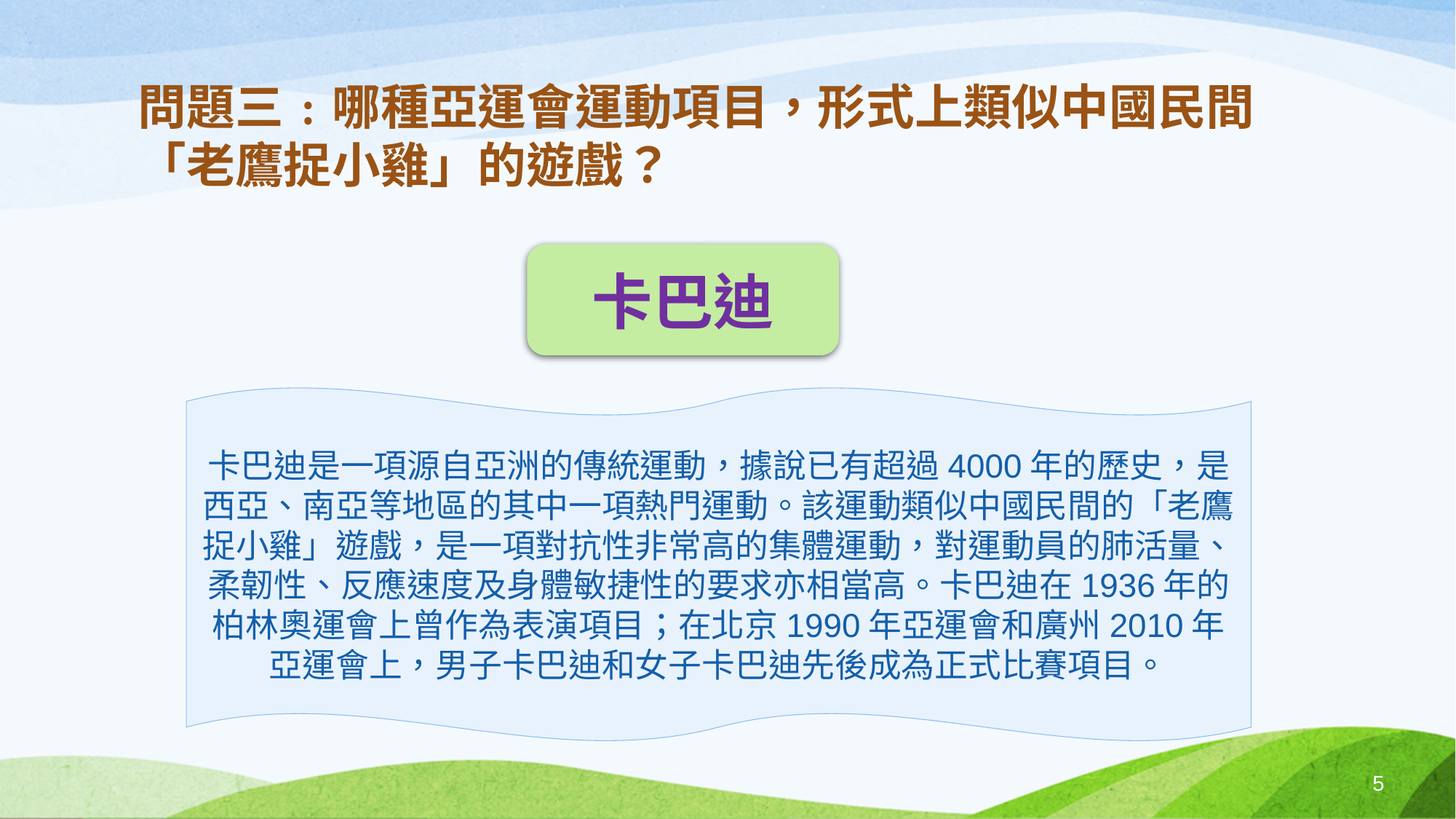

問題三﹕哪種亞運會運動項目，形式上類似中國民間「老鷹捉小雞」的遊戲？
卡巴迪
卡巴迪是一項源自亞洲的傳統運動，據說已有超過4000年的歷史，是西亞、南亞等地區的其中一項熱門運動。該運動類似中國民間的「老鷹捉小雞」遊戲，是一項對抗性非常高的集體運動，對運動員的肺活量、柔韌性、反應速度及身體敏捷性的要求亦相當高。卡巴迪在1936年的柏林奧運會上曾作為表演項目；在北京1990年亞運會和廣州2010年亞運會上，男子卡巴迪和女子卡巴迪先後成為正式比賽項目。
5